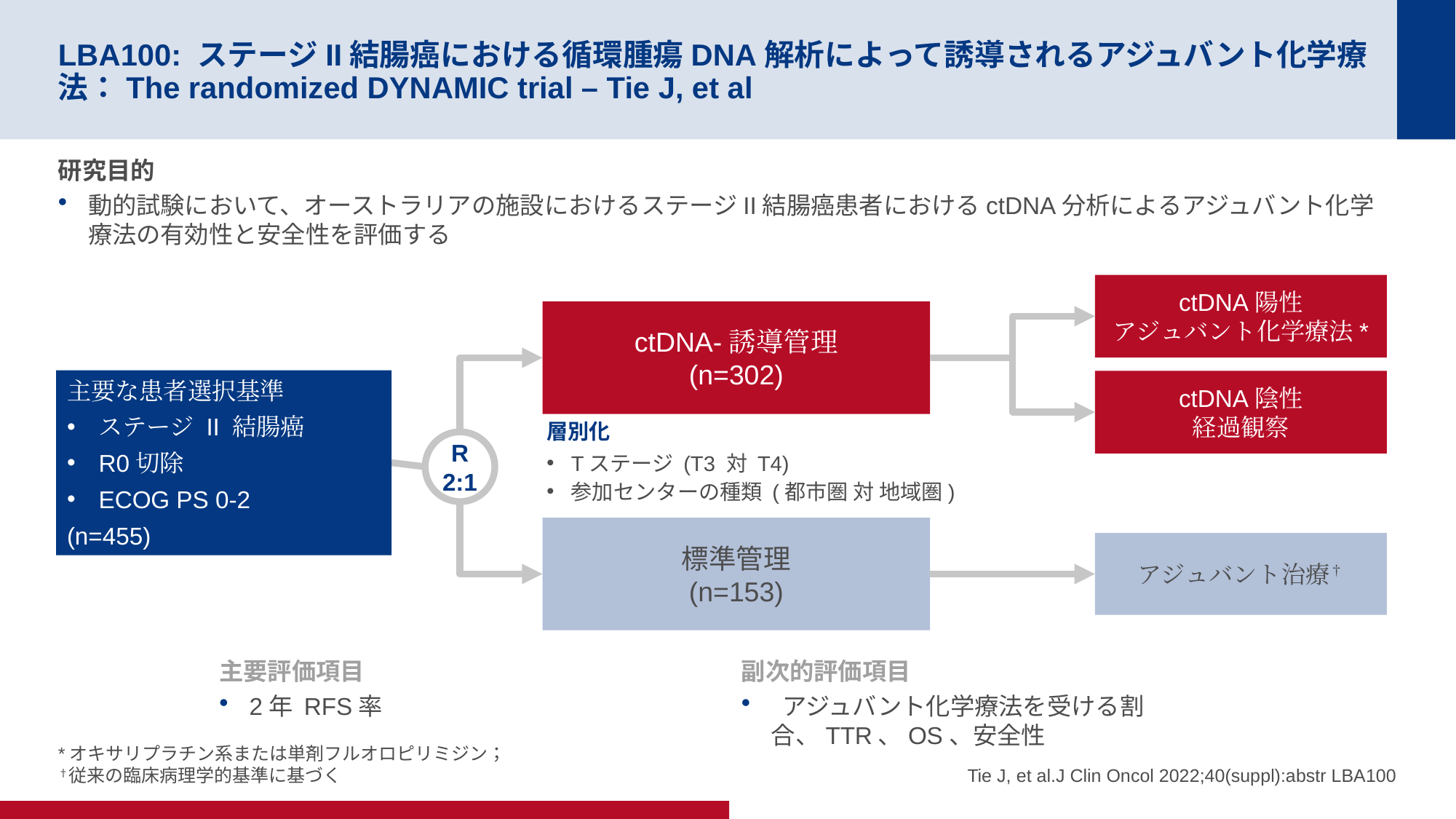

# LBA100: ステージII結腸癌における循環腫瘍DNA解析によって誘導されるアジュバント化学療法：The randomized DYNAMIC trial – Tie J, et al
研究目的
動的試験において、オーストラリアの施設におけるステージII結腸癌患者におけるctDNA分析によるアジュバント化学療法の有効性と安全性を評価する
ctDNA陽性
アジュバント化学療法*
ctDNA-誘導管理
(n=302)
主要な患者選択基準
ステージ II 結腸癌
R0切除
ECOG PS 0-2
(n=455)
ctDNA陰性
経過観察
層別化
Tステージ (T3 対 T4)
参加センターの種類 (都市圏 対 地域圏)
R
2:1
標準管理
(n=153)
アジュバント治療†
主要評価項目
2年 RFS率
副次的評価項目
 アジュバント化学療法を受ける割合、TTR、OS、安全性
*オキサリプラチン系または単剤フルオロピリミジン；
†従来の臨床病理学的基準に基づく
Tie J, et al.J Clin Oncol 2022;40(suppl):abstr LBA100